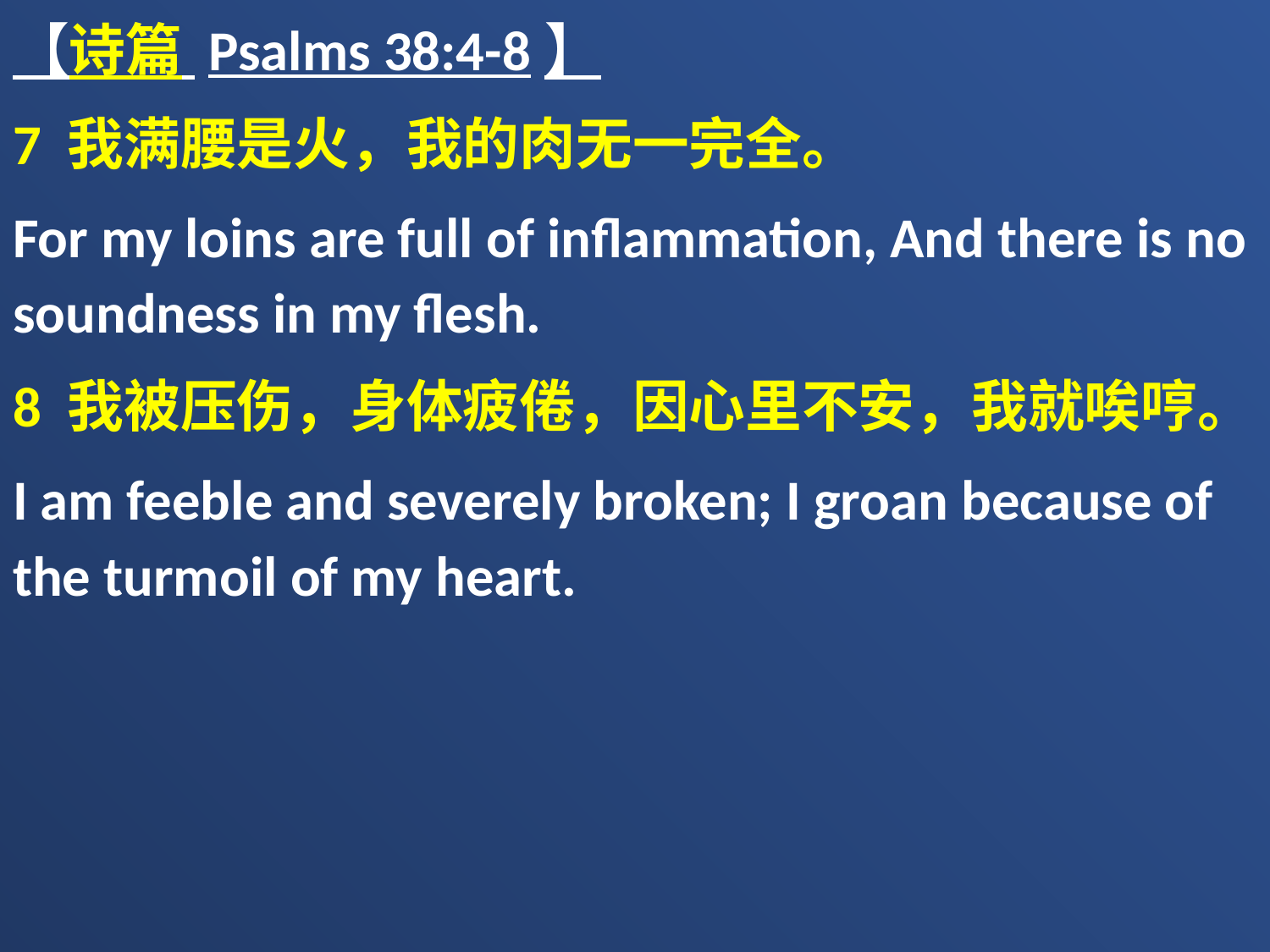

【诗篇 Psalms 38:4-8】
7 我满腰是火，我的肉无一完全。
For my loins are full of inflammation, And there is no soundness in my flesh.
8 我被压伤，身体疲倦，因心里不安，我就唉哼。
I am feeble and severely broken; I groan because of the turmoil of my heart.